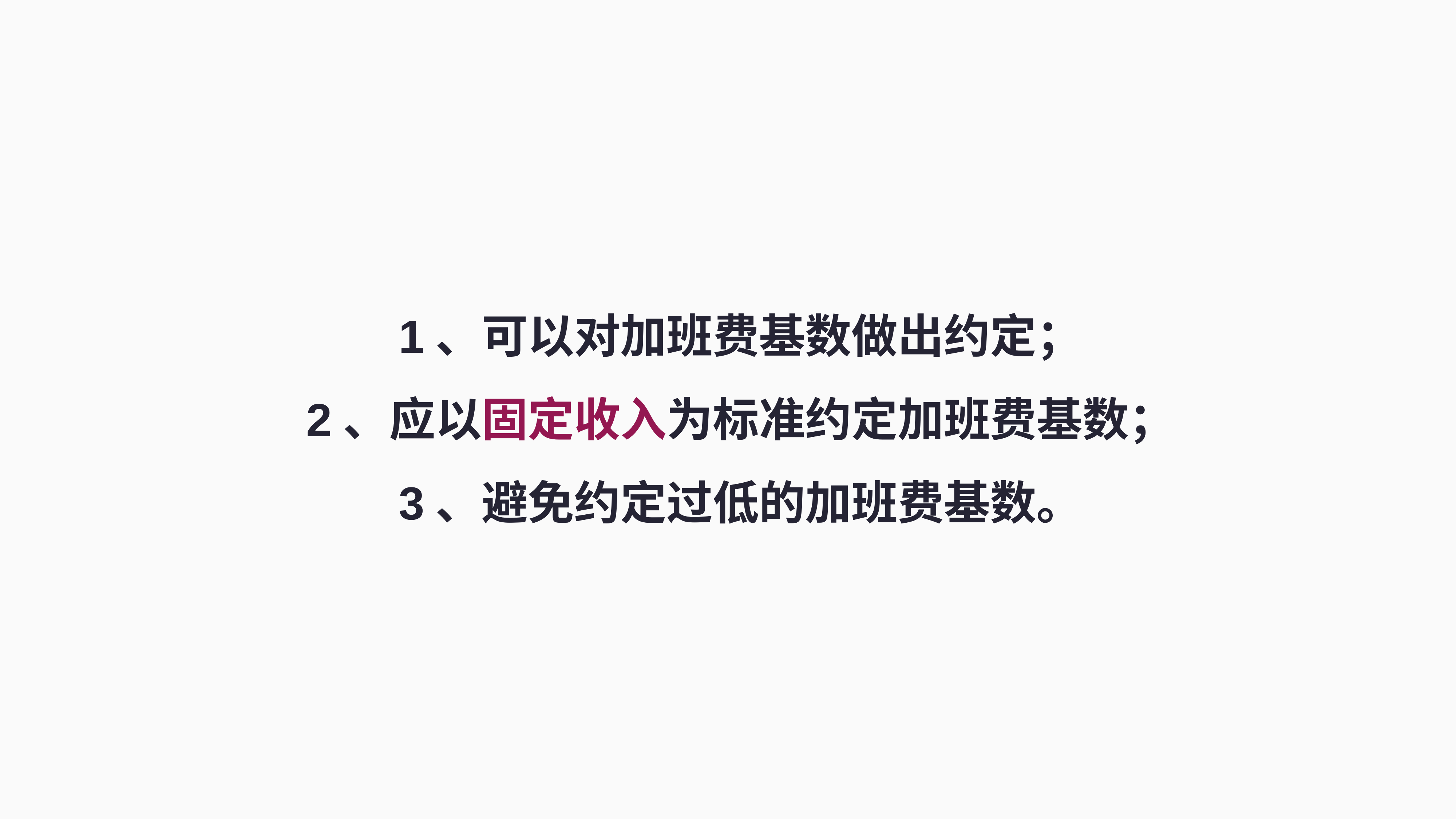

1、可以对加班费基数做出约定；
  2、应以固定收入为标准约定加班费基数；
  3、避免约定过低的加班费基数。